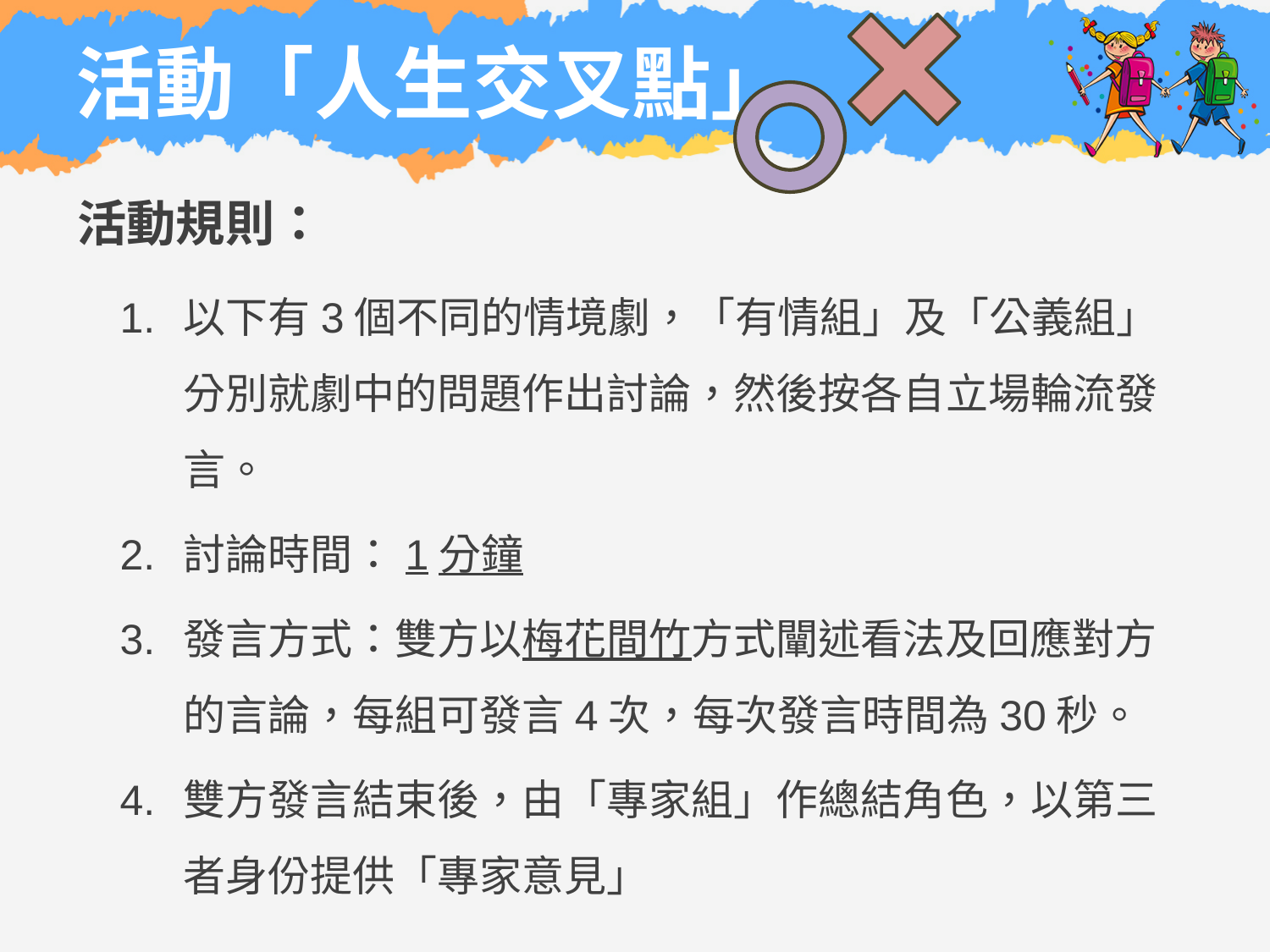

活動「人生交叉點」

活動規則：
以下有3個不同的情境劇，「有情組」及「公義組」分別就劇中的問題作出討論，然後按各自立場輪流發言。
討論時間：1分鐘
發言方式：雙方以梅花間竹方式闡述看法及回應對方的言論，每組可發言4次，每次發言時間為30秒。
雙方發言結束後，由「專家組」作總結角色，以第三者身份提供「專家意見」